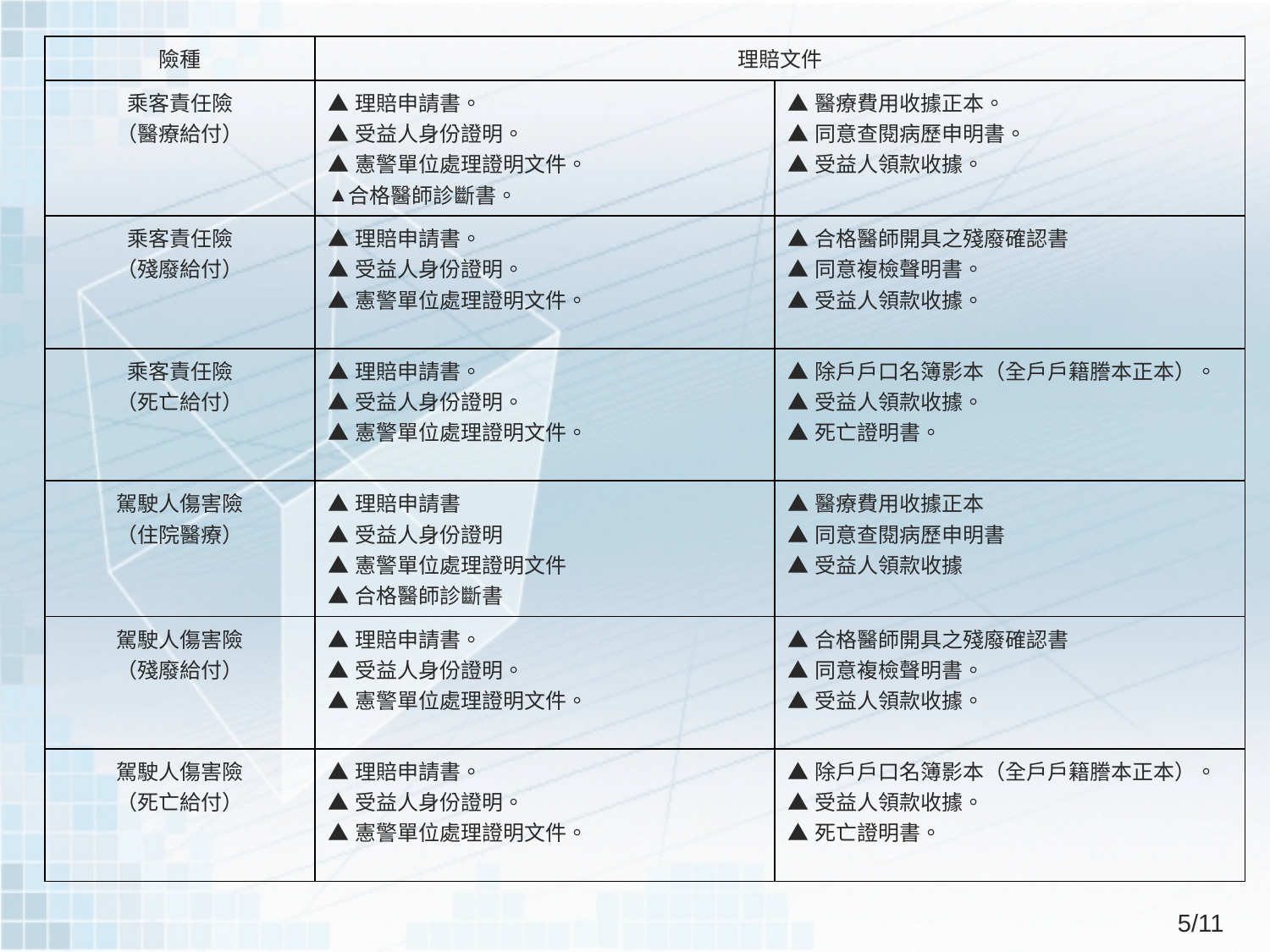

| 險種 | 理賠文件 |  |
| --- | --- | --- |
| 乘客責任險 （醫療給付） | ▲理賠申請書。 ▲受益人身份證明。 ▲憲警單位處理證明文件。 合格醫師診斷書。 | ▲醫療費用收據正本。 ▲同意查閱病歷申明書。 ▲受益人領款收據。 |
| 乘客責任險 （殘廢給付） | ▲理賠申請書。 ▲受益人身份證明。 ▲憲警單位處理證明文件。 | ▲合格醫師開具之殘廢確認書 ▲同意複檢聲明書。 ▲受益人領款收據。 |
| 乘客責任險 （死亡給付） | ▲理賠申請書。 ▲受益人身份證明。 ▲憲警單位處理證明文件。 | ▲除戶戶口名簿影本（全戶戶籍謄本正本）。 ▲受益人領款收據。 ▲死亡證明書。 |
| 駕駛人傷害險 （住院醫療） | ▲理賠申請書 ▲受益人身份證明 ▲憲警單位處理證明文件 ▲合格醫師診斷書 | ▲醫療費用收據正本 ▲同意查閱病歷申明書 ▲受益人領款收據 |
| 駕駛人傷害險 （殘廢給付） | ▲理賠申請書。 ▲受益人身份證明。 ▲憲警單位處理證明文件。 | ▲合格醫師開具之殘廢確認書 ▲同意複檢聲明書。 ▲受益人領款收據。 |
| 駕駛人傷害險 （死亡給付） | ▲理賠申請書。 ▲受益人身份證明。 ▲憲警單位處理證明文件。 | ▲除戶戶口名簿影本（全戶戶籍謄本正本）。 ▲受益人領款收據。 ▲死亡證明書。 |

5/11